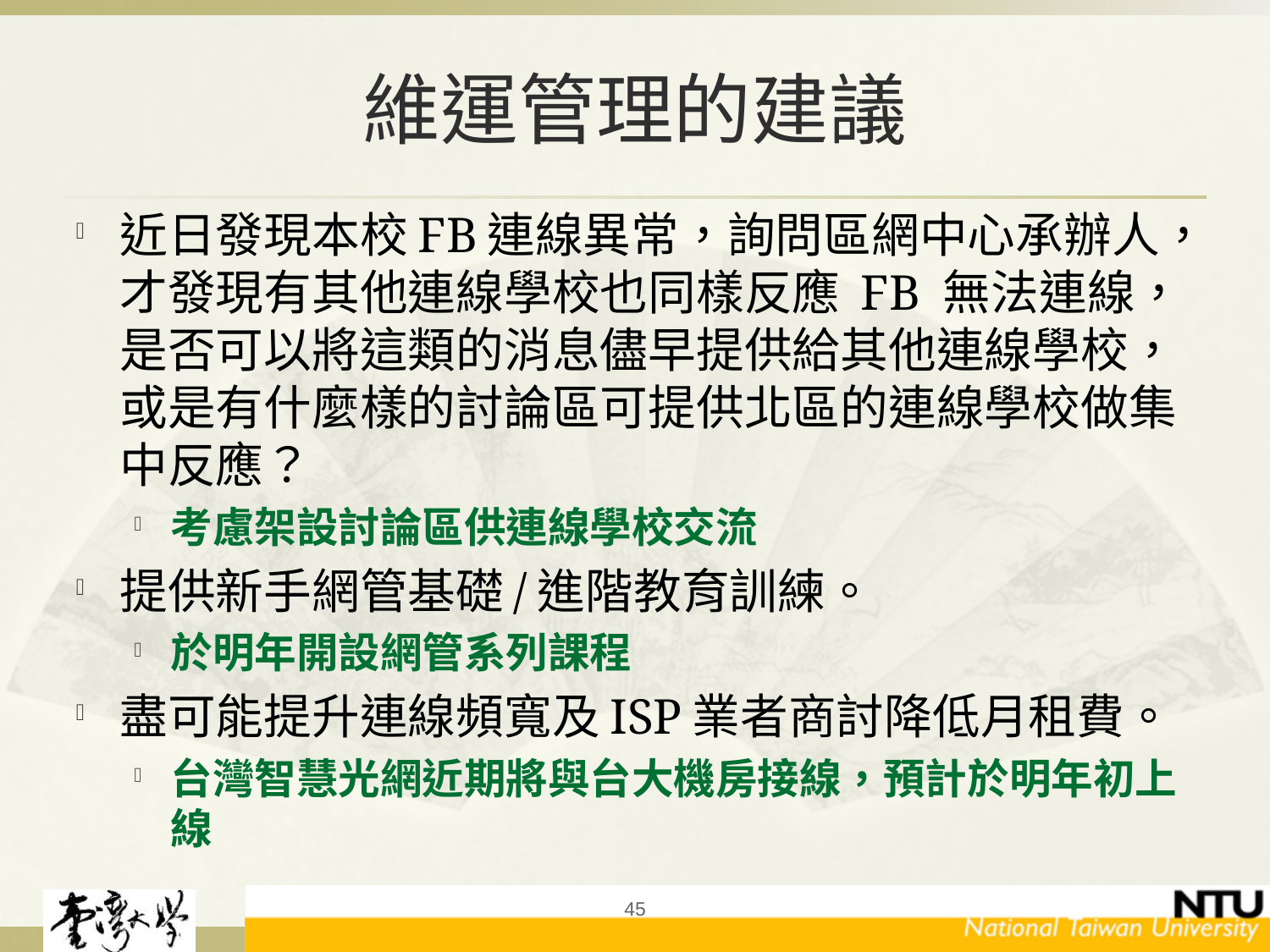

# 維運管理的建議
近日發現本校FB連線異常，詢問區網中心承辦人，才發現有其他連線學校也同樣反應 FB 無法連線，是否可以將這類的消息儘早提供給其他連線學校，或是有什麼樣的討論區可提供北區的連線學校做集中反應？
考慮架設討論區供連線學校交流
提供新手網管基礎/進階教育訓練。
於明年開設網管系列課程
盡可能提升連線頻寬及ISP業者商討降低月租費。
台灣智慧光網近期將與台大機房接線，預計於明年初上線
45